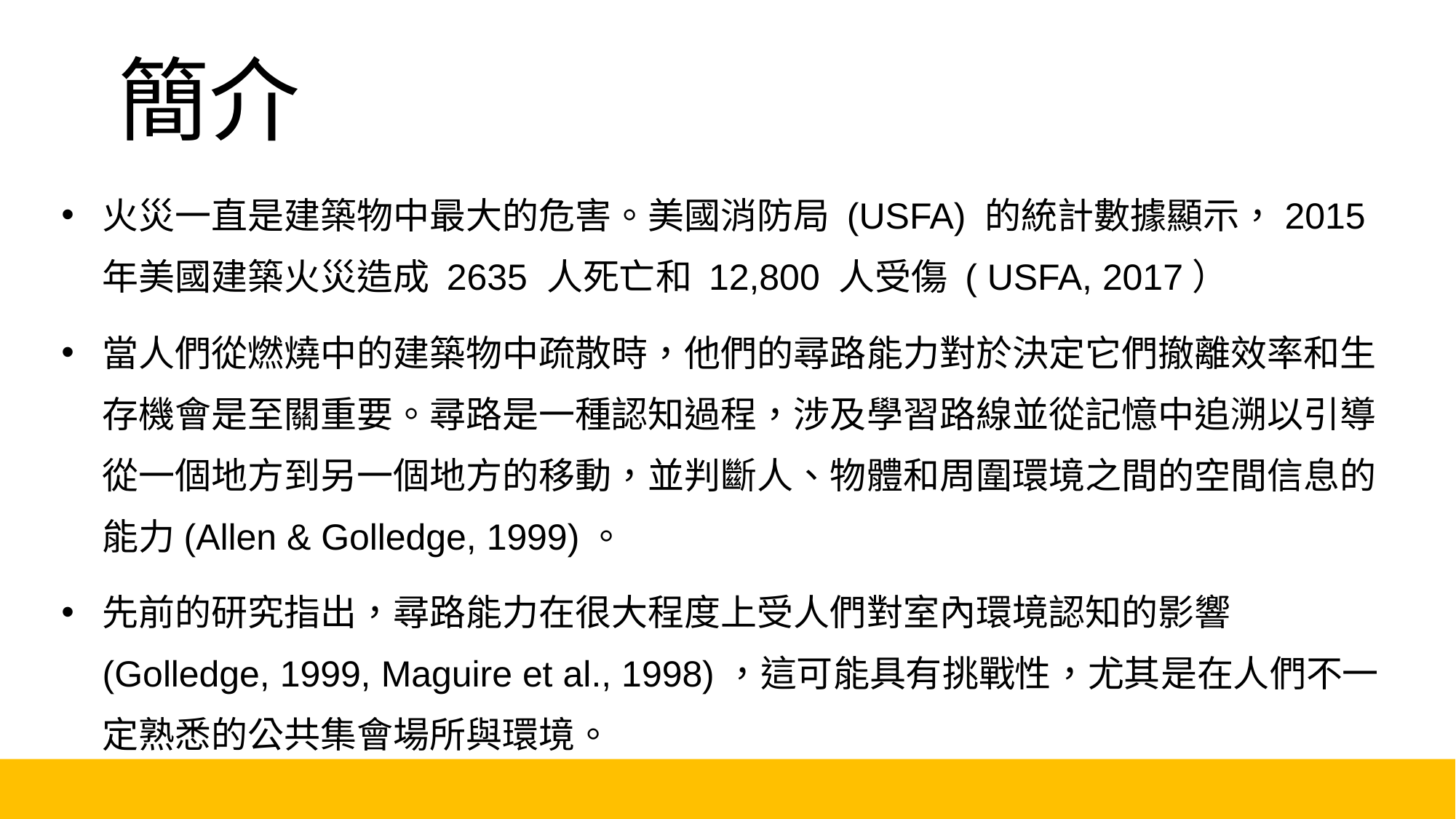

# 簡介
火災一直是建築物中最大的危害。美國消防局 (USFA) 的統計數據顯示，2015 年美國建築火災造成 2635 人死亡和 12,800 人受傷 ( USFA, 2017）
當人們從燃燒中的建築物中疏散時，他們的尋路能力對於決定它們撤離效率和生存機會是至關重要。尋路是一種認知過程，涉及學習路線並從記憶中追溯以引導從一個地方到另一個地方的移動，並判斷人、物體和周圍環境之間的空間信息的能力(Allen & Golledge, 1999)。
先前的研究指出，尋路能力在很大程度上受人們對室內環境認知的影響(Golledge, 1999, Maguire et al., 1998)，這可能具有挑戰性，尤其是在人們不一定熟悉的公共集會場所與環境。

2